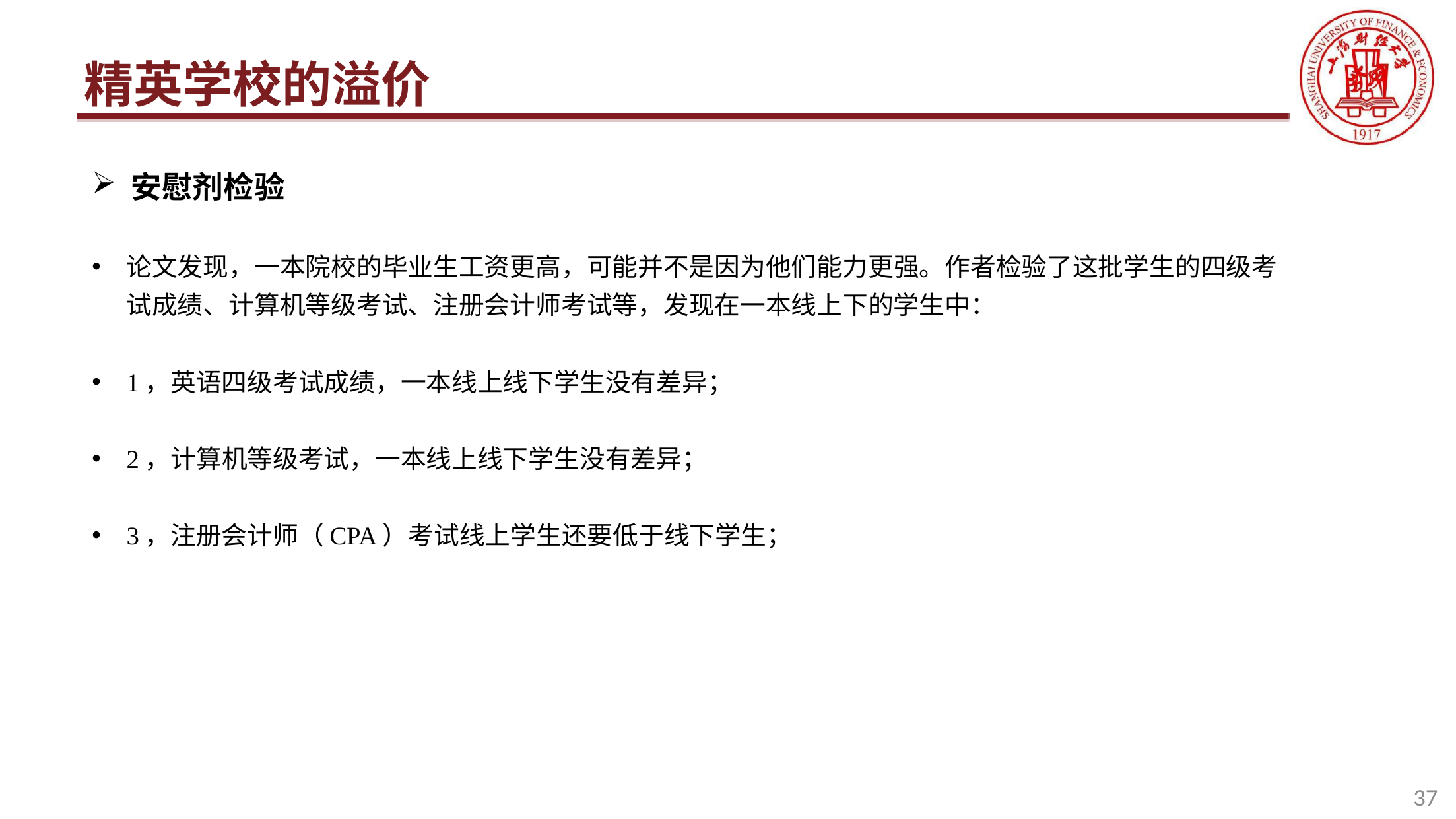

# 精英学校的溢价
安慰剂检验

论文发现，一本院校的毕业生工资更高，可能并不是因为他们能力更强。作者检验了这批学生的四级考试成绩、计算机等级考试、注册会计师考试等，发现在一本线上下的学生中：

1，英语四级考试成绩，一本线上线下学生没有差异；

2，计算机等级考试，一本线上线下学生没有差异；

3，注册会计师（CPA）考试线上学生还要低于线下学生；
37